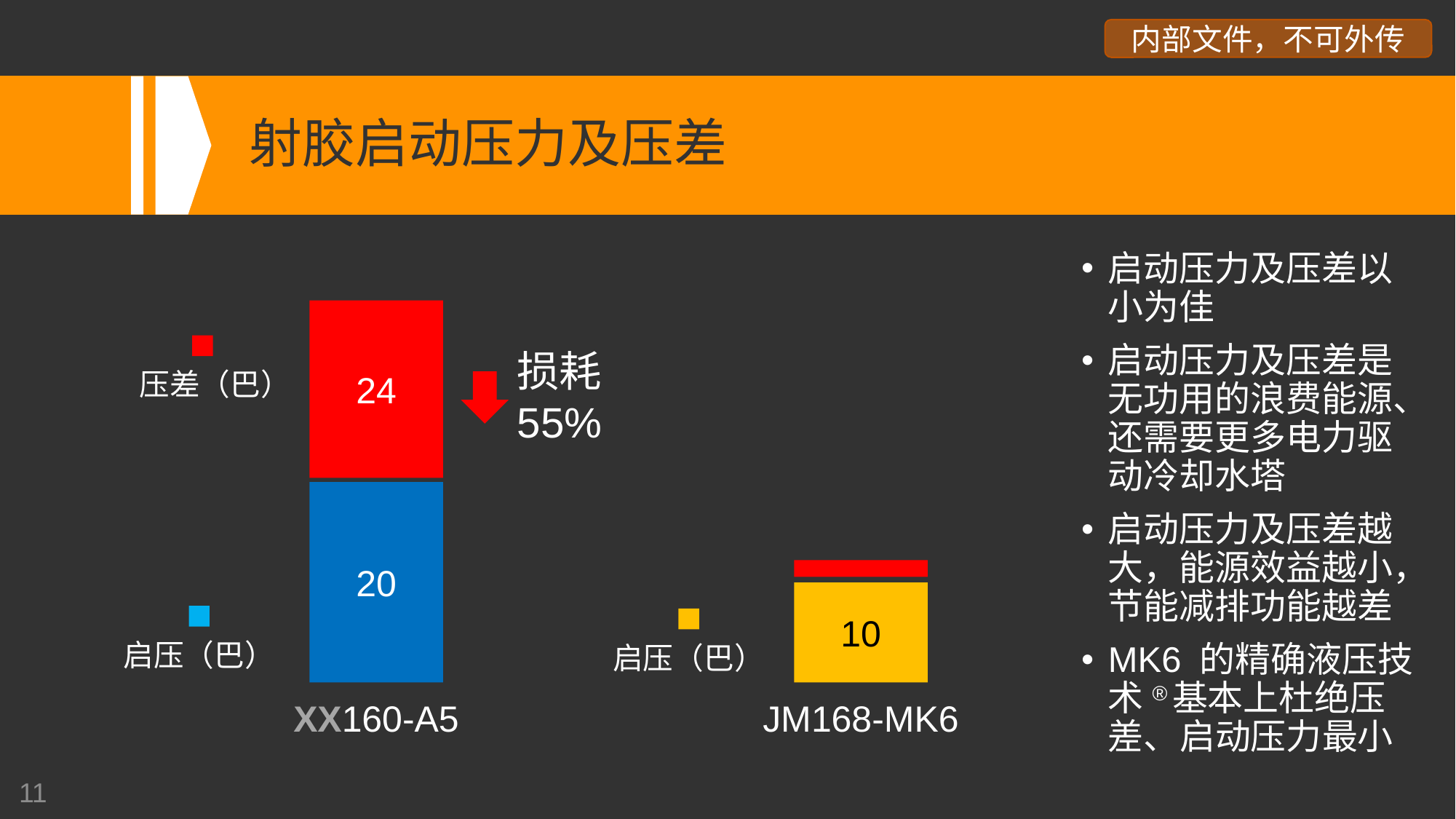

# 射胶启动压力及压差
启动压力及压差以小为佳
启动压力及压差是无功用的浪费能源、还需要更多电力驱动冷却水塔
启动压力及压差越大，能源效益越小，节能减排功能越差
MK6 的精确液压技术®基本上杜绝压差、启动压力最小

24

压差（巴）
损耗
55%

20

10

启压（巴）

启压（巴）
XX160-A5
JM168-MK6
11